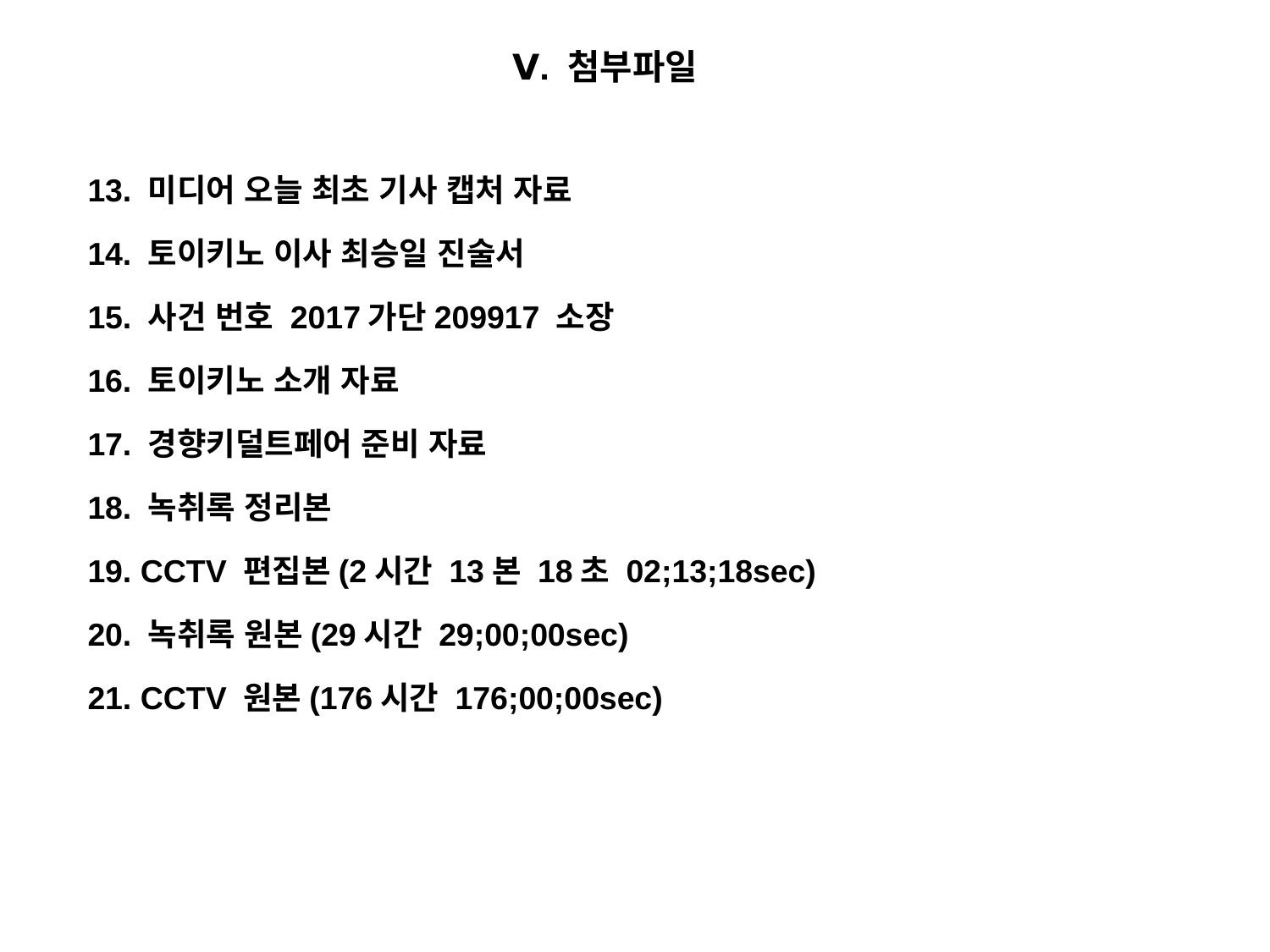

Ⅴ. 첨부파일

13. 미디어 오늘 최초 기사 캡처 자료
14. 토이키노 이사 최승일 진술서
15. 사건 번호 2017가단209917 소장
16. 토이키노 소개 자료
17. 경향키덜트페어 준비 자료
18. 녹취록 정리본
19. CCTV 편집본(2시간 13본 18초 02;13;18sec)
20. 녹취록 원본(29시간 29;00;00sec)
21. CCTV 원본(176시간 176;00;00sec)